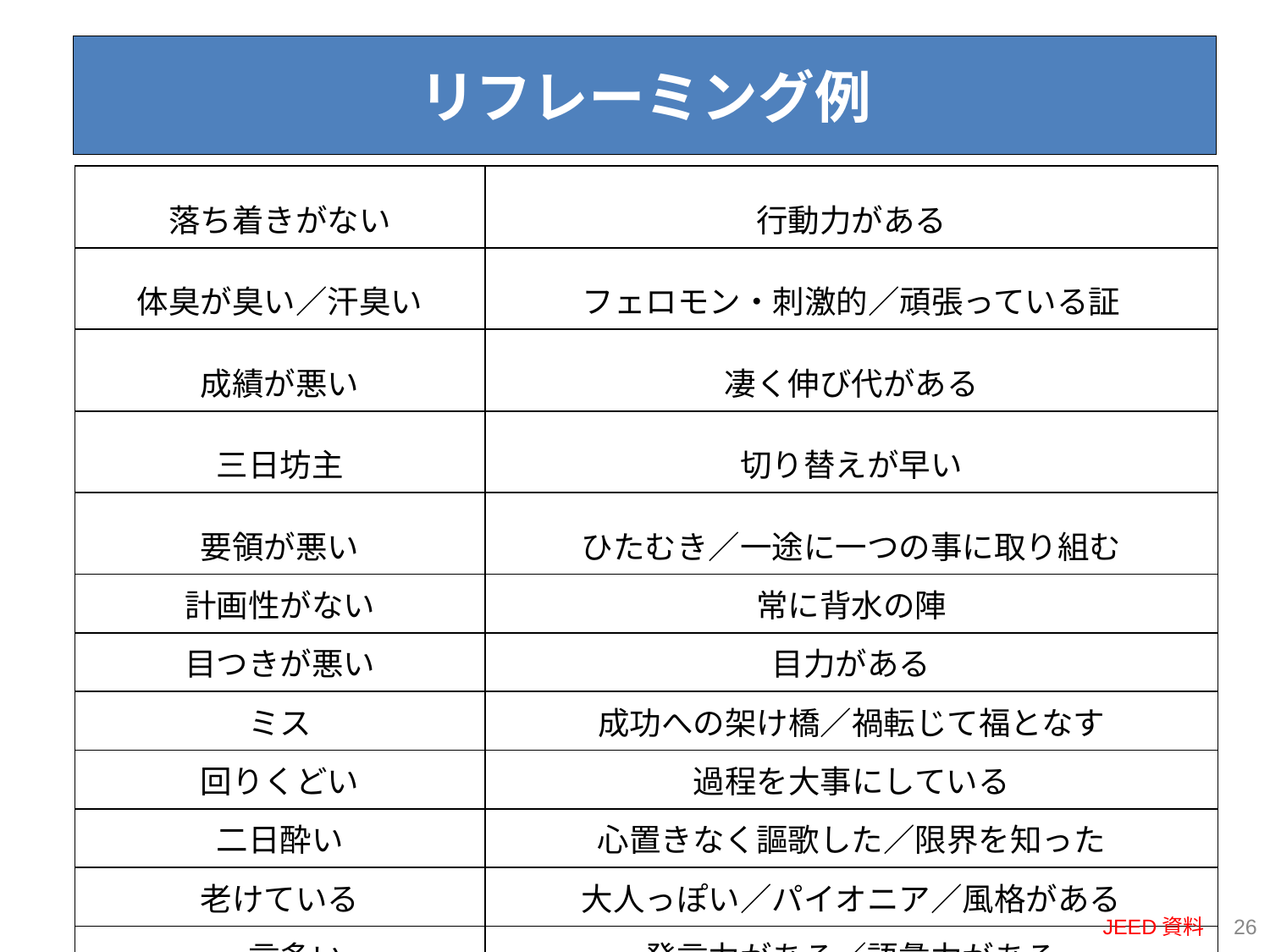

# リフレーミング例
| 落ち着きがない | 行動力がある |
| --- | --- |
| 体臭が臭い／汗臭い | フェロモン・刺激的／頑張っている証 |
| 成績が悪い | 凄く伸び代がある |
| 三日坊主 | 切り替えが早い |
| 要領が悪い | ひたむき／一途に一つの事に取り組む |
| 計画性がない | 常に背水の陣 |
| 目つきが悪い | 目力がある |
| ミス | 成功への架け橋／禍転じて福となす |
| 回りくどい | 過程を大事にしている |
| 二日酔い | 心置きなく謳歌した／限界を知った |
| 老けている | 大人っぽい／パイオニア／風格がある |
| 一言多い | 発言力がある／語彙力がある |
| カタカナ（英訳）にするのも〇 |  |
JEED資料
26